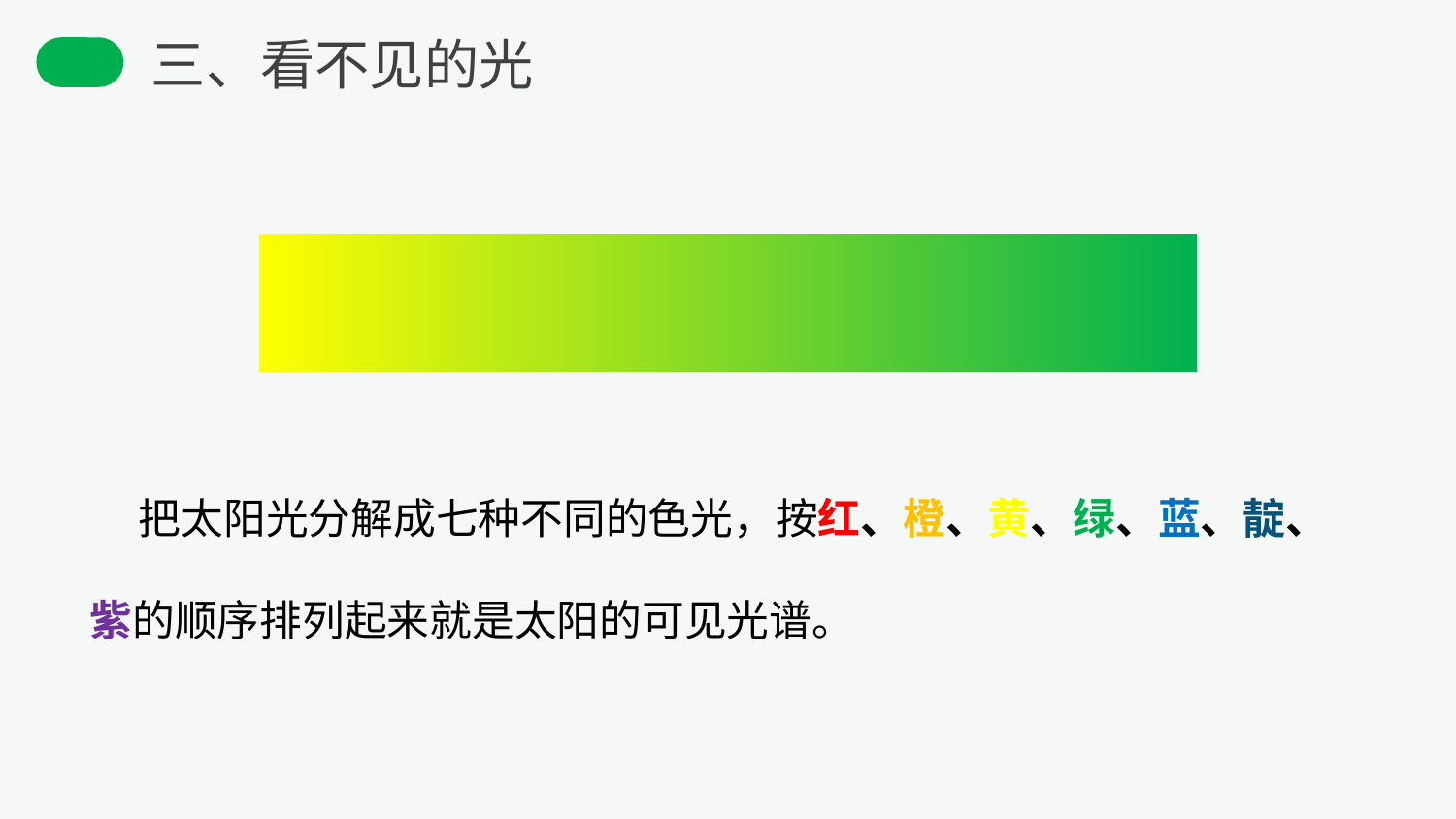

三、看不见的光

    把太阳光分解成七种不同的色光，按红、橙、黄、绿、蓝、靛、紫的顺序排列起来就是太阳的可见光谱。